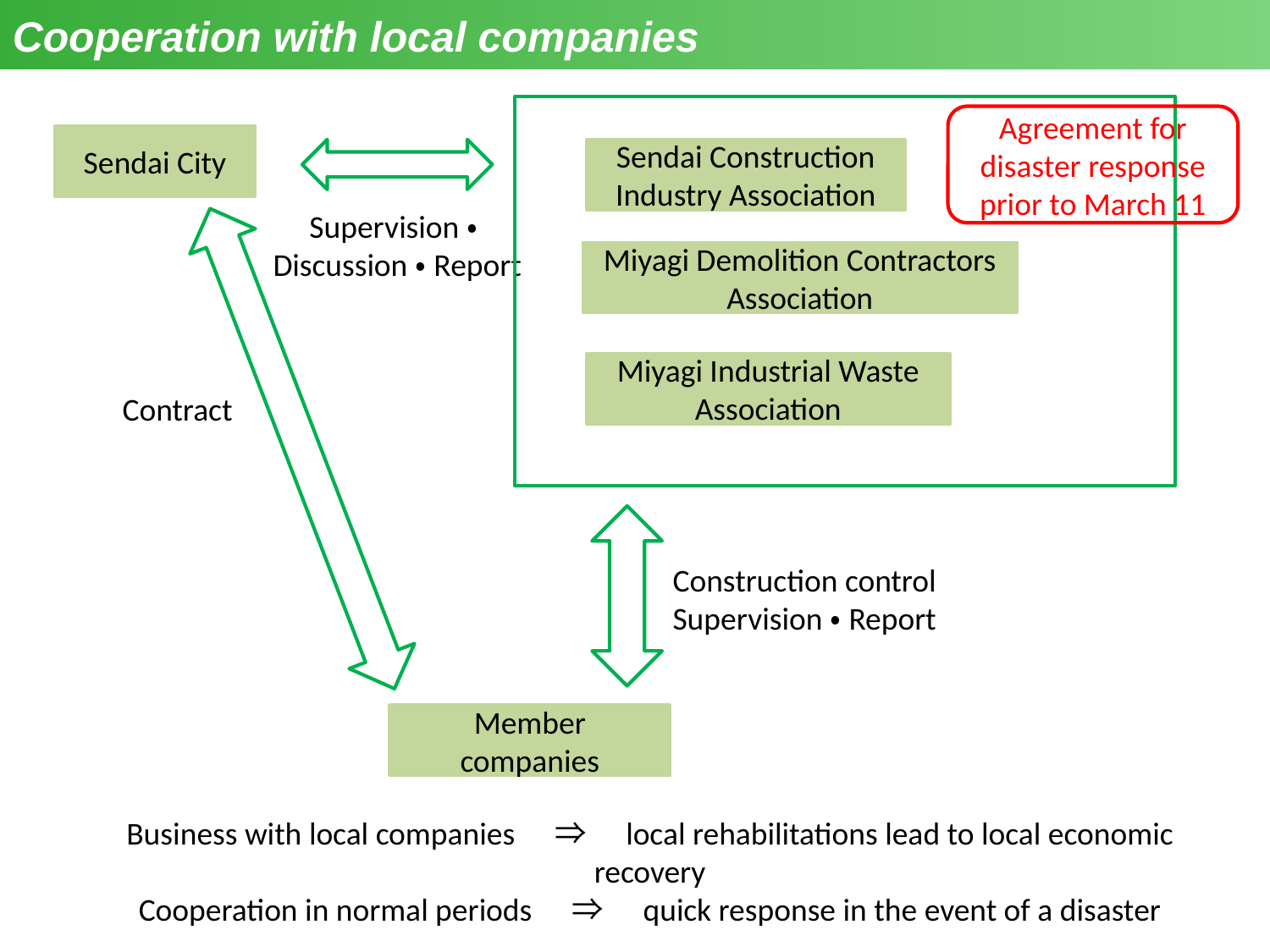

Cooperation with local companies

Agreement for disaster response prior to March 11
Sendai City

Sendai Construction Industry Association
Supervision・Discussion・Report

Miyagi Demolition Contractors Association
Contract
Miyagi Industrial Waste Association

Construction control
Supervision・Report
Member companies
Business with local companies　⇒　local rehabilitations lead to local economic recovery
Cooperation in normal periods　⇒　quick response in the event of a disaster